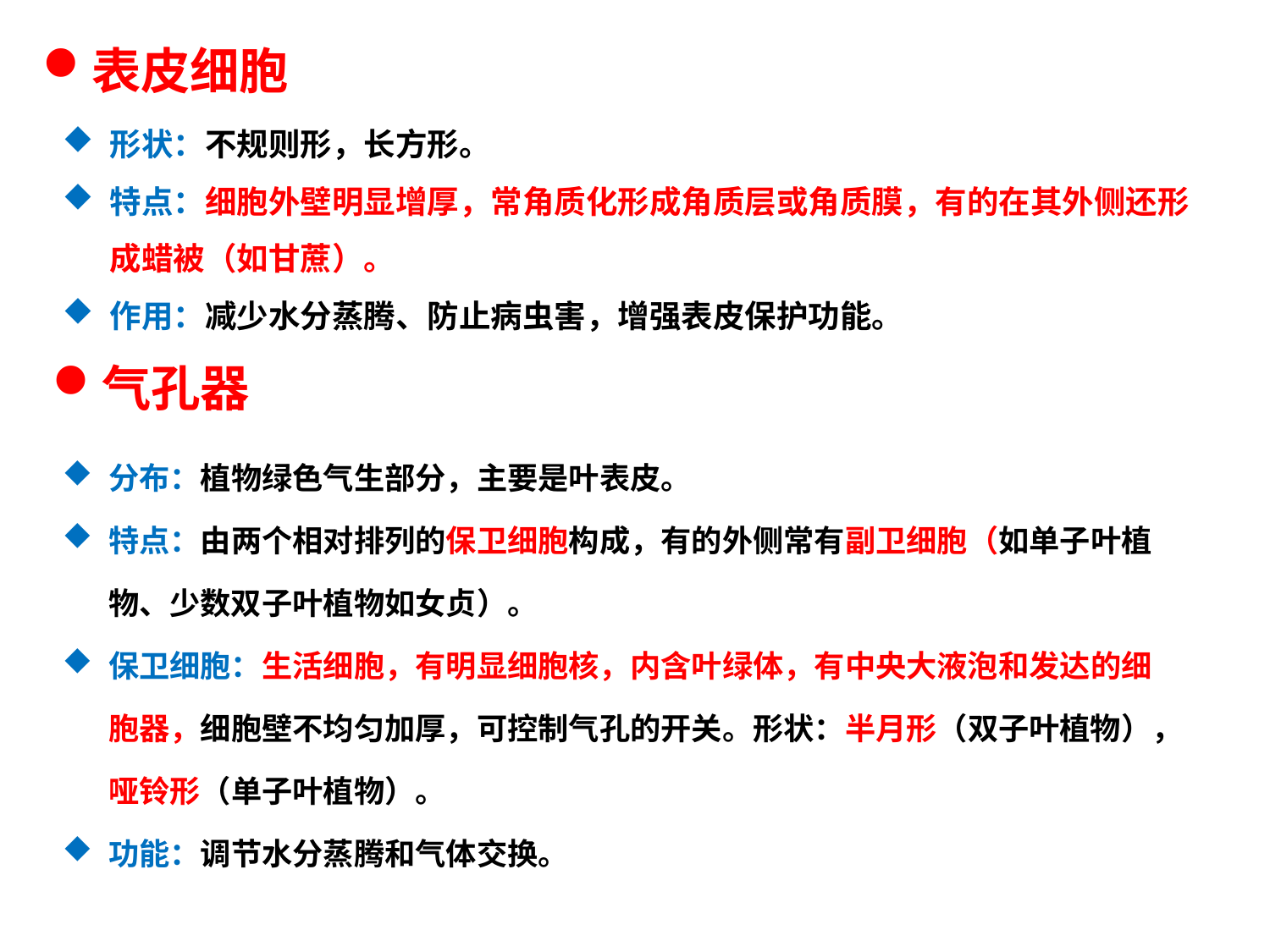

# 表皮细胞
形状：不规则形，长方形。
特点：细胞外壁明显增厚，常角质化形成角质层或角质膜，有的在其外侧还形成蜡被（如甘蔗）。
作用：减少水分蒸腾、防止病虫害，增强表皮保护功能。
气孔器
分布：植物绿色气生部分，主要是叶表皮。
特点：由两个相对排列的保卫细胞构成，有的外侧常有副卫细胞（如单子叶植物、少数双子叶植物如女贞）。
保卫细胞：生活细胞，有明显细胞核，内含叶绿体，有中央大液泡和发达的细胞器，细胞壁不均匀加厚，可控制气孔的开关。形状：半月形（双子叶植物），哑铃形（单子叶植物）。
功能：调节水分蒸腾和气体交换。